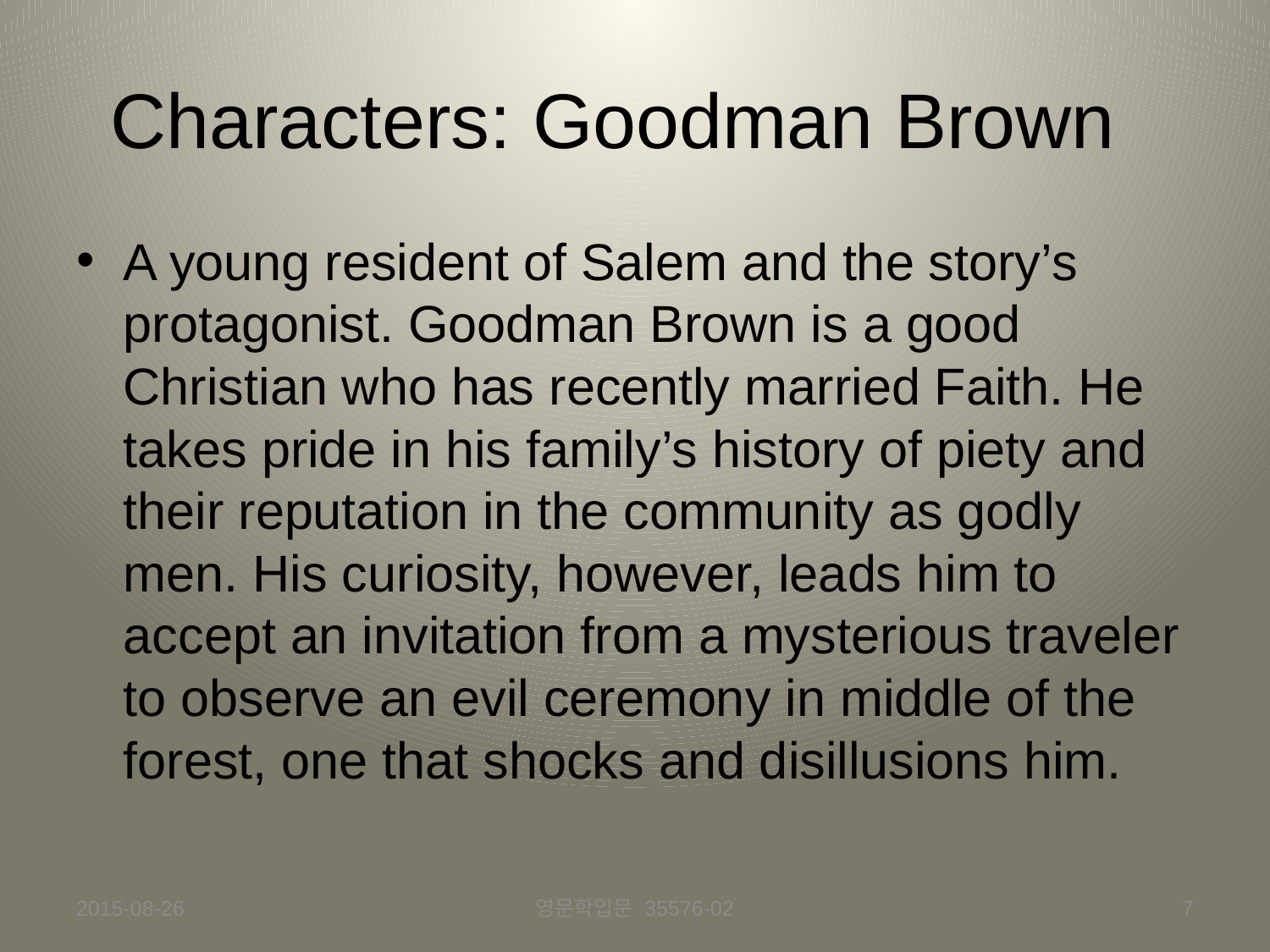

# Characters: Goodman Brown
A young resident of Salem and the story’s protagonist. Goodman Brown is a good Christian who has recently married Faith. He takes pride in his family’s history of piety and their reputation in the community as godly men. His curiosity, however, leads him to accept an invitation from a mysterious traveler to observe an evil ceremony in middle of the forest, one that shocks and disillusions him.
2015-08-26
영문학입문 35576-02
7